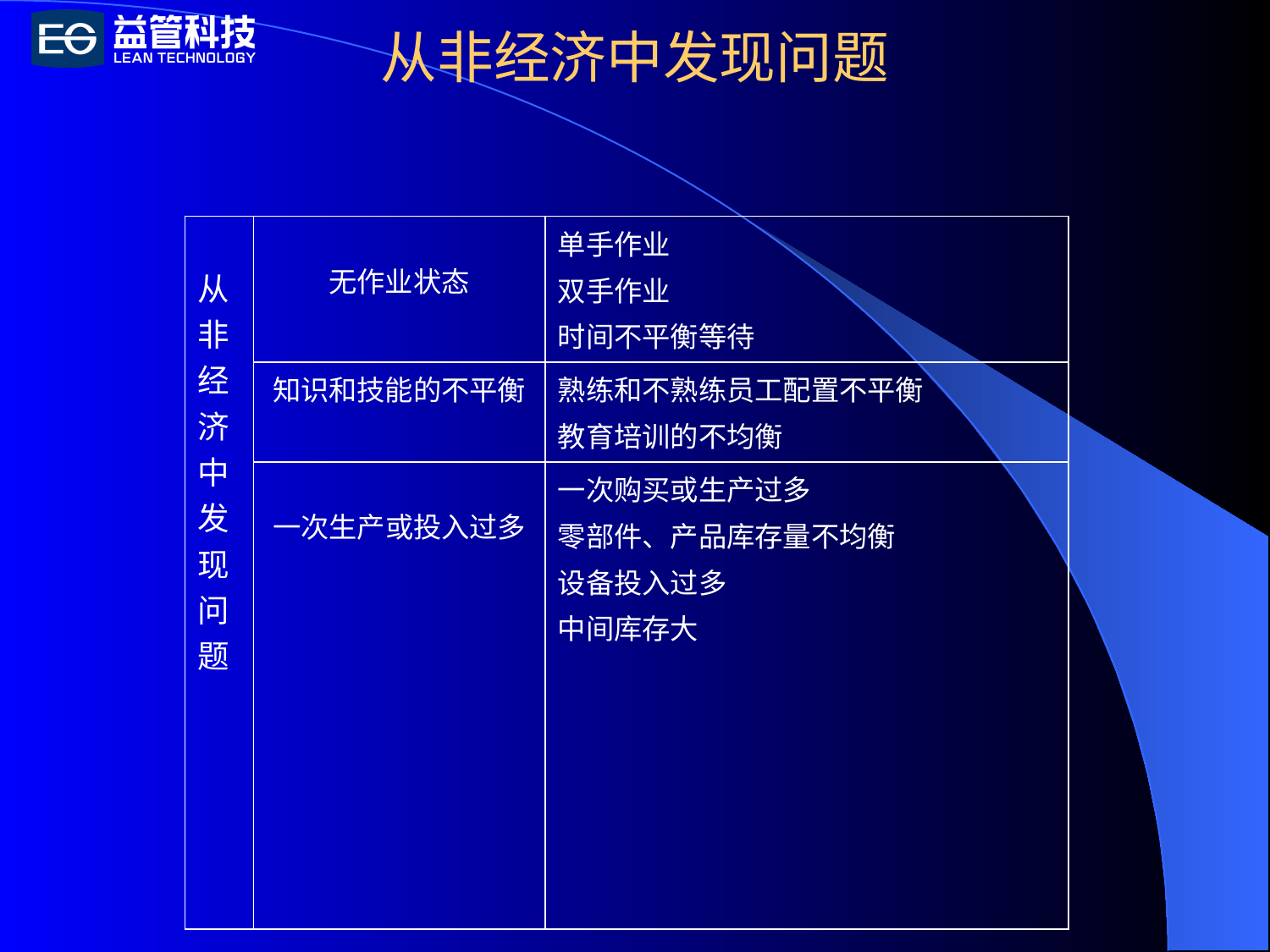

# 从非经济中发现问题
| 从非经济中发现问题 | 无作业状态 | 单手作业 双手作业 时间不平衡等待 |
| --- | --- | --- |
|  | 知识和技能的不平衡 | 熟练和不熟练员工配置不平衡 教育培训的不均衡 |
|  | 一次生产或投入过多 | 一次购买或生产过多 零部件、产品库存量不均衡 设备投入过多 中间库存大 |